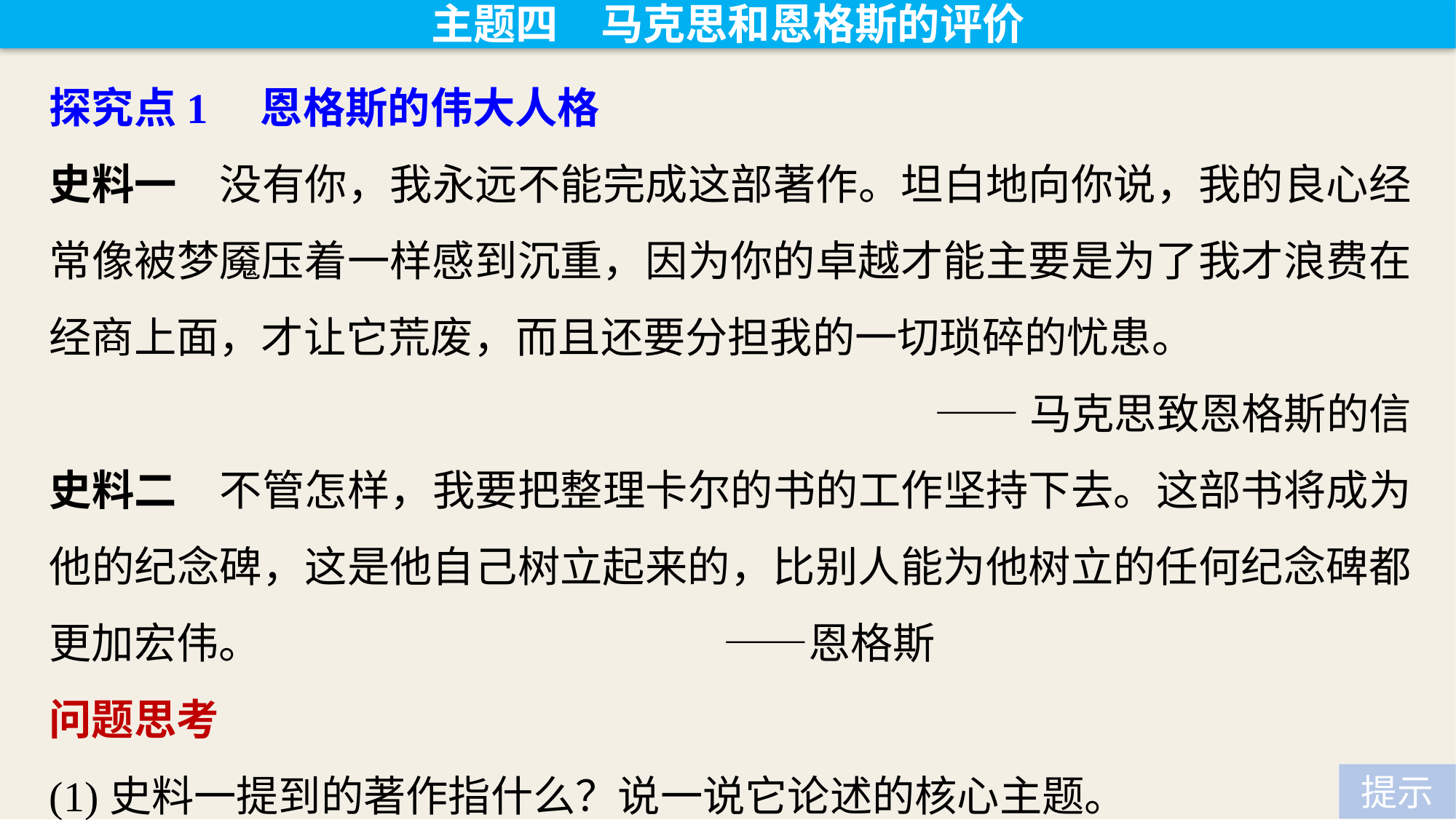

主题四　马克思和恩格斯的评价
探究点1　恩格斯的伟大人格
史料一　没有你，我永远不能完成这部著作。坦白地向你说，我的良心经常像被梦魇压着一样感到沉重，因为你的卓越才能主要是为了我才浪费在经商上面，才让它荒废，而且还要分担我的一切琐碎的忧患。
——马克思致恩格斯的信
史料二　不管怎样，我要把整理卡尔的书的工作坚持下去。这部书将成为他的纪念碑，这是他自己树立起来的，比别人能为他树立的任何纪念碑都更加宏伟。					  ——恩格斯
问题思考
(1)史料一提到的著作指什么？说一说它论述的核心主题。
提示